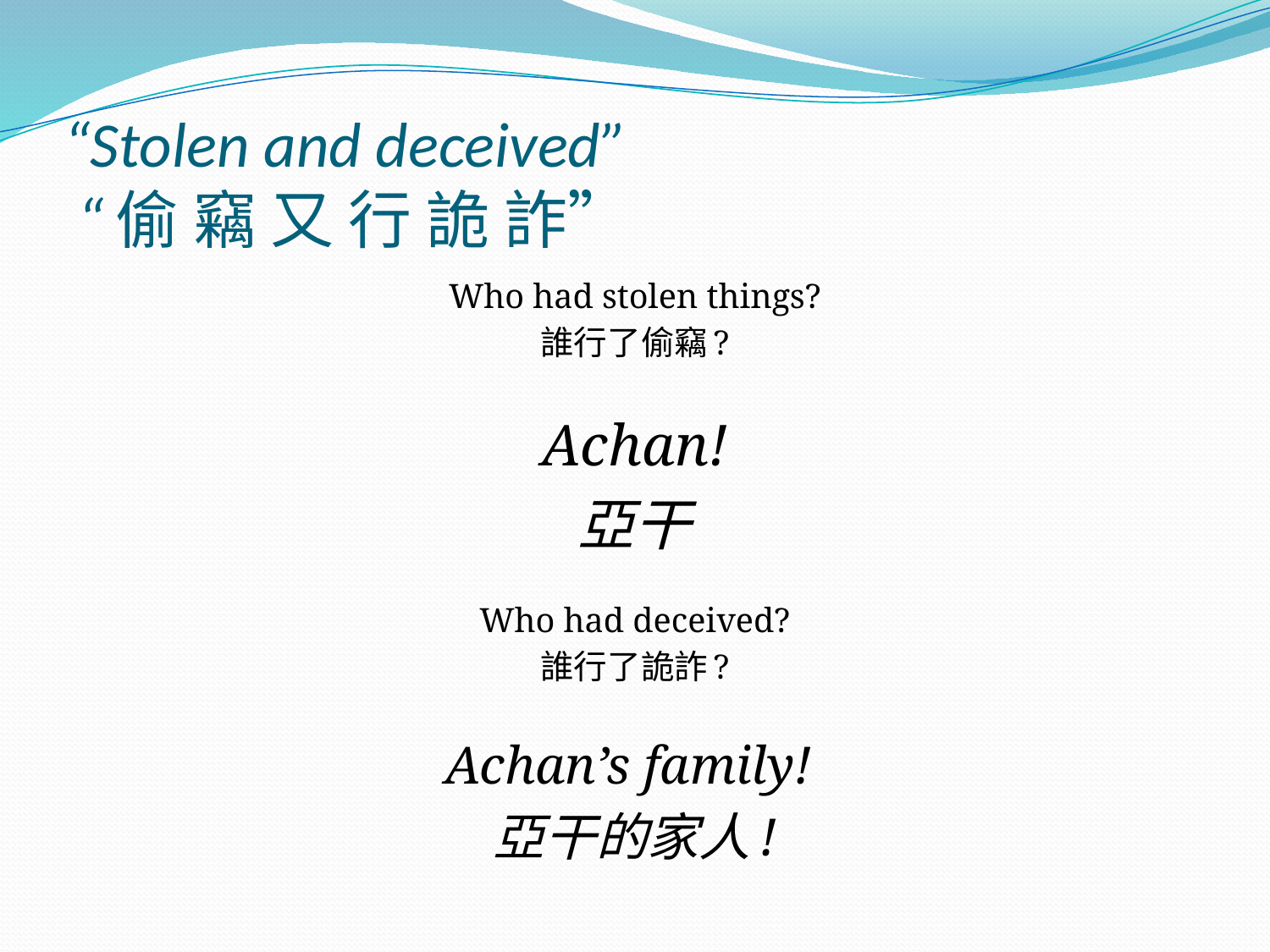

# “Stolen and deceived” “偷 竊 又 行 詭 詐”
Who had stolen things?
誰行了偷竊?

Achan!
亞干

Who had deceived?
誰行了詭詐?

Achan’s family!
亞干的家人!